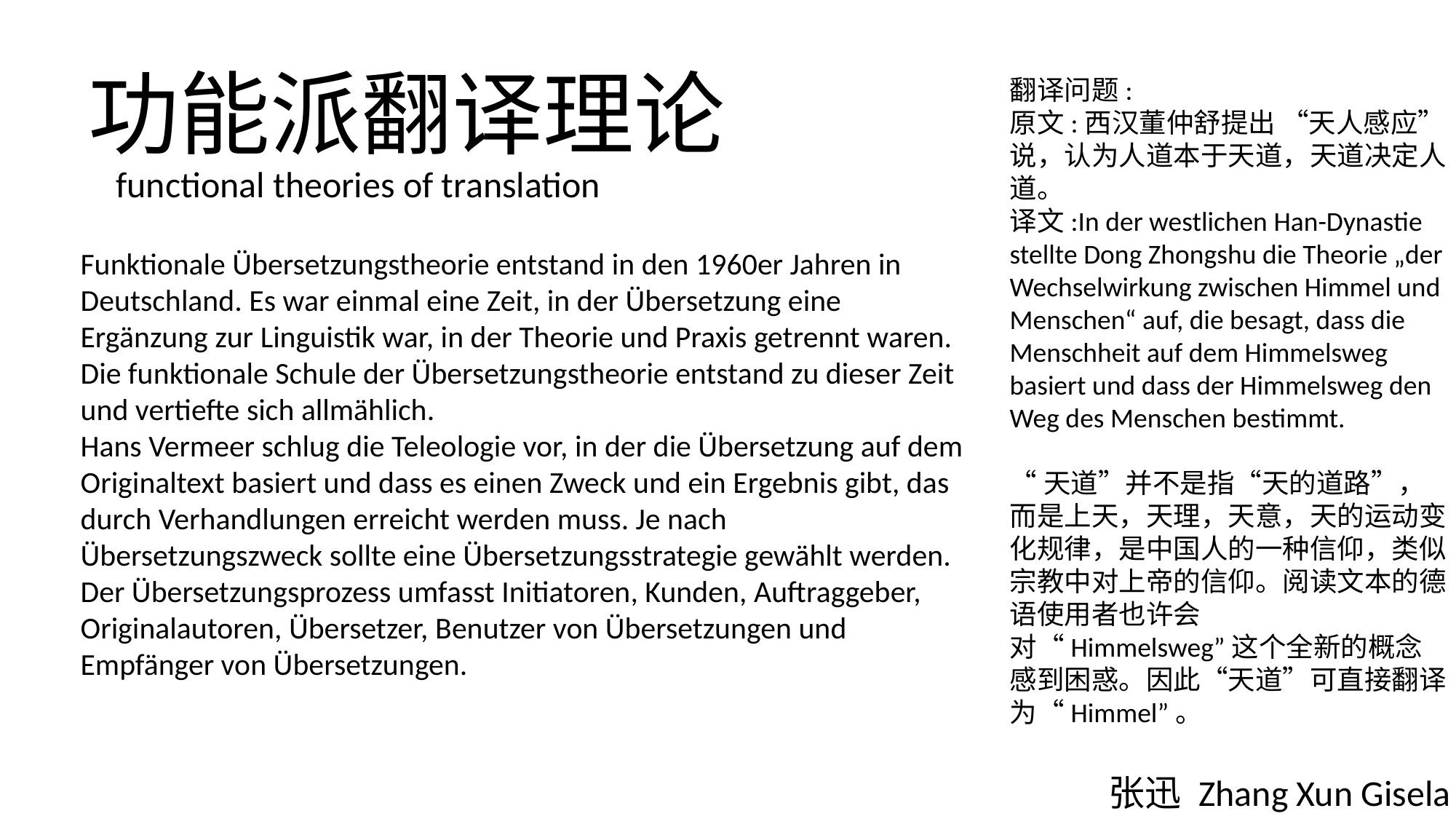

# 功能派翻译理论
翻译问题:
原文:西汉董仲舒提出 “天人感应”说，认为人道本于天道，天道决定人道。
译文:In der westlichen Han-Dynastie stellte Dong Zhongshu die Theorie „der Wechselwirkung zwischen Himmel und Menschen“ auf, die besagt, dass die Menschheit auf dem Himmelsweg basiert und dass der Himmelsweg den Weg des Menschen bestimmt.

“天道”并不是指“天的道路”，而是上天，天理，天意，天的运动变化规律，是中国人的一种信仰，类似宗教中对上帝的信仰。阅读文本的德语使用者也许会对“Himmelsweg”这个全新的概念感到困惑。因此“天道”可直接翻译为“Himmel”。
functional theories of translation
Funktionale Übersetzungstheorie entstand in den 1960er Jahren in Deutschland. Es war einmal eine Zeit, in der Übersetzung eine Ergänzung zur Linguistik war, in der Theorie und Praxis getrennt waren. Die funktionale Schule der Übersetzungstheorie entstand zu dieser Zeit und vertiefte sich allmählich.
Hans Vermeer schlug die Teleologie vor, in der die Übersetzung auf dem Originaltext basiert und dass es einen Zweck und ein Ergebnis gibt, das durch Verhandlungen erreicht werden muss. Je nach Übersetzungszweck sollte eine Übersetzungsstrategie gewählt werden. Der Übersetzungsprozess umfasst Initiatoren, Kunden, Auftraggeber, Originalautoren, Übersetzer, Benutzer von Übersetzungen und Empfänger von Übersetzungen.
张迅 Zhang Xun Gisela